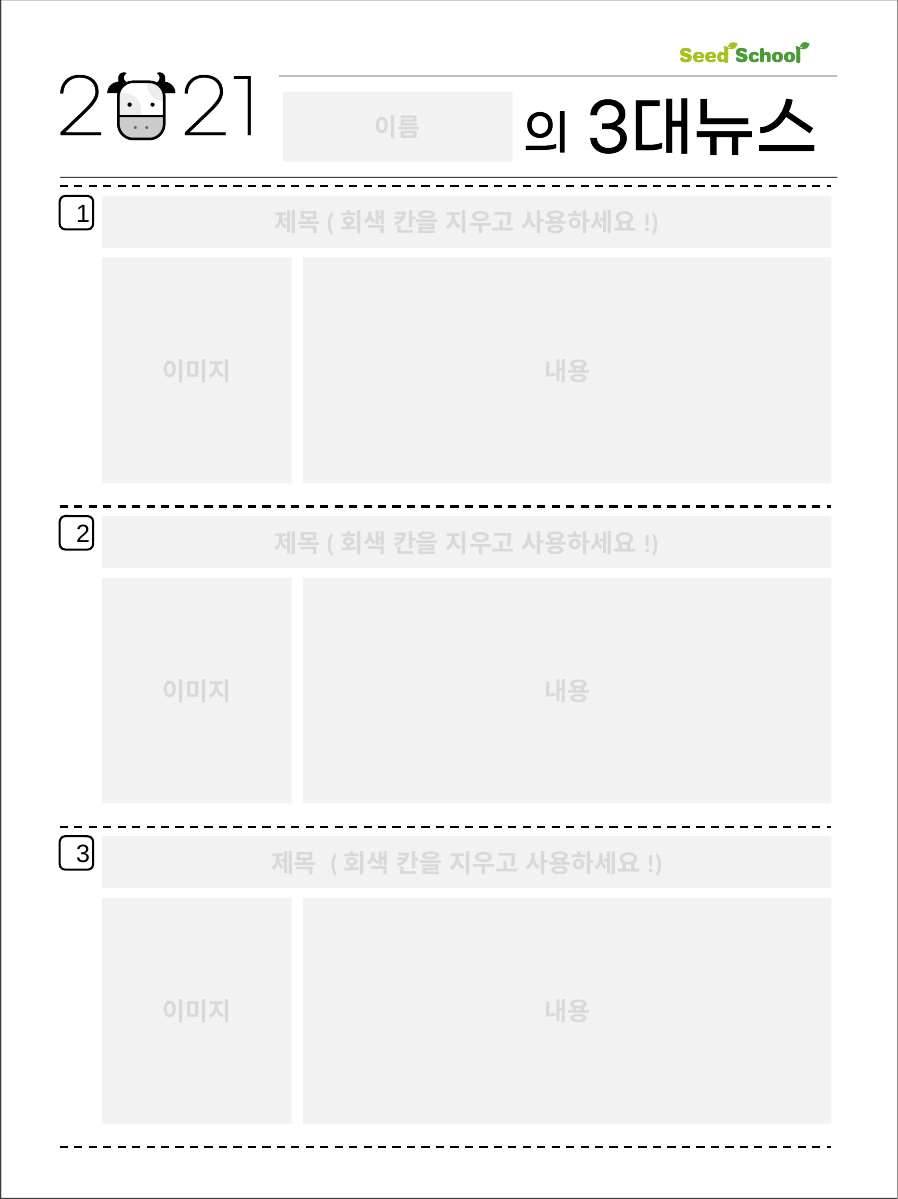

이름
1
제목(회색 칸을 지우고 사용하세요!)
이미지
내용
2
제목(회색 칸을 지우고 사용하세요!)
이미지
내용
제목 (회색 칸을 지우고 사용하세요!)
3
이미지
내용